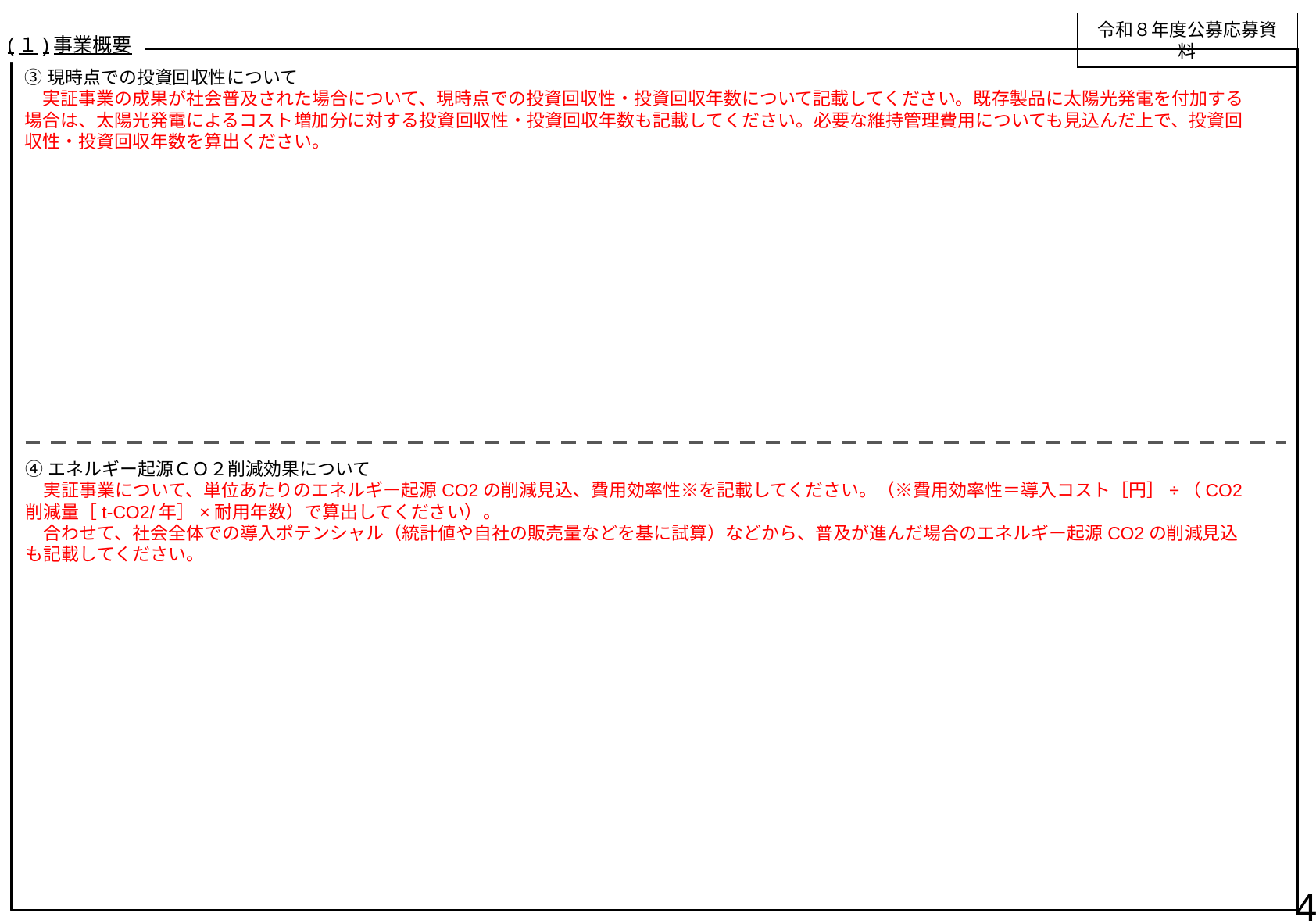

令和８年度公募応募資料
(１)事業概要

③現時点での投資回収性について
　実証事業の成果が社会普及された場合について、現時点での投資回収性・投資回収年数について記載してください。既存製品に太陽光発電を付加する場合は、太陽光発電によるコスト増加分に対する投資回収性・投資回収年数も記載してください。必要な維持管理費用についても見込んだ上で、投資回収性・投資回収年数を算出ください。
④エネルギー起源ＣＯ２削減効果について
　実証事業について、単位あたりのエネルギー起源CO2の削減見込、費用効率性※を記載してください。（※費用効率性＝導入コスト［円］÷（CO2削減量［t-CO2/年］×耐用年数）で算出してください）。
　合わせて、社会全体での導入ポテンシャル（統計値や自社の販売量などを基に試算）などから、普及が進んだ場合のエネルギー起源CO2の削減見込も記載してください。
4